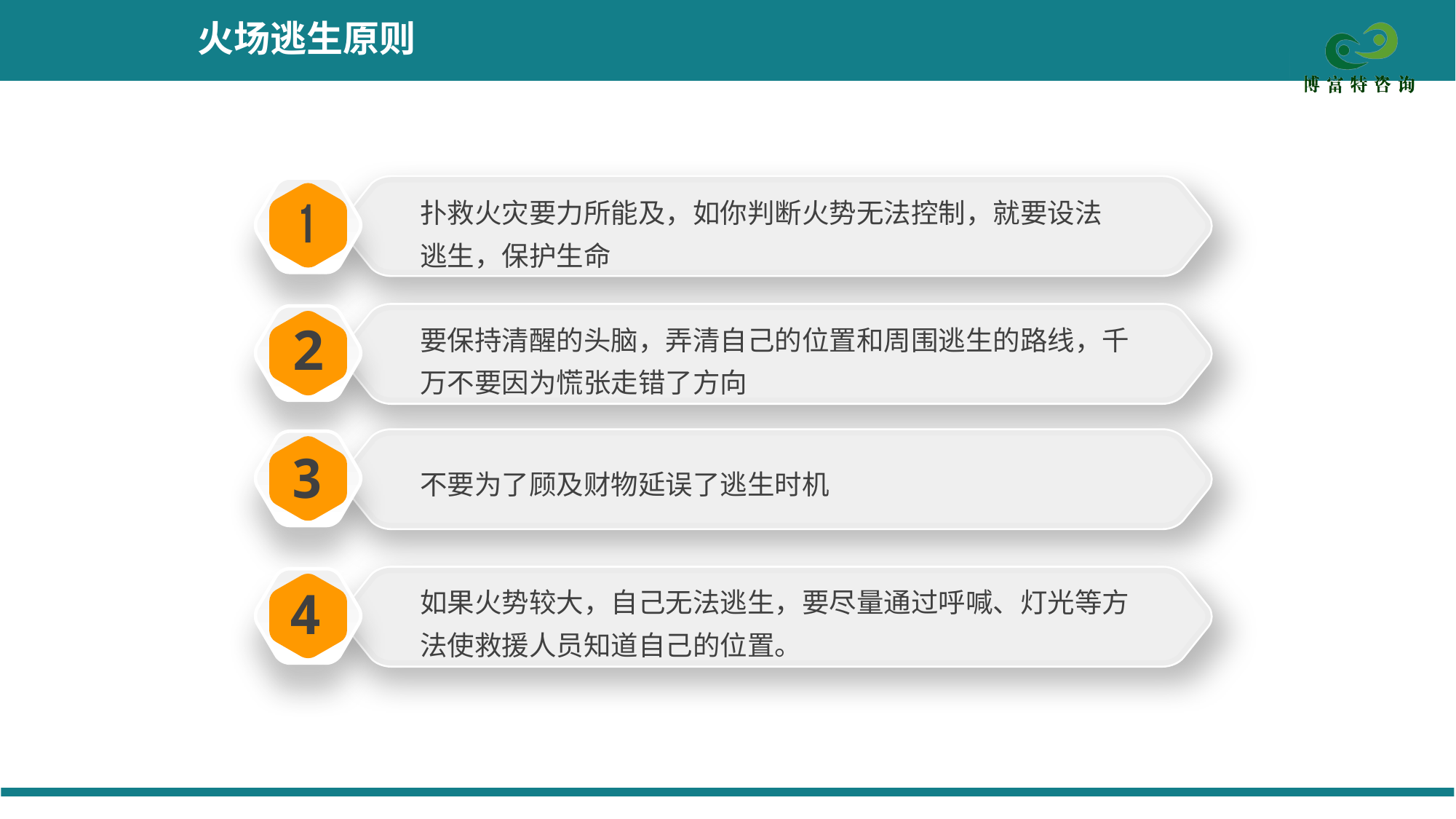

火场逃生原则

扑救火灾要力所能及，如你判断火势无法控制，就要设法逃生，保护生命

要保持清醒的头脑，弄清自己的位置和周围逃生的路线，千万不要因为慌张走错了方向
2

3
不要为了顾及财物延误了逃生时机

如果火势较大，自己无法逃生，要尽量通过呼喊、灯光等方法使救援人员知道自己的位置。
4